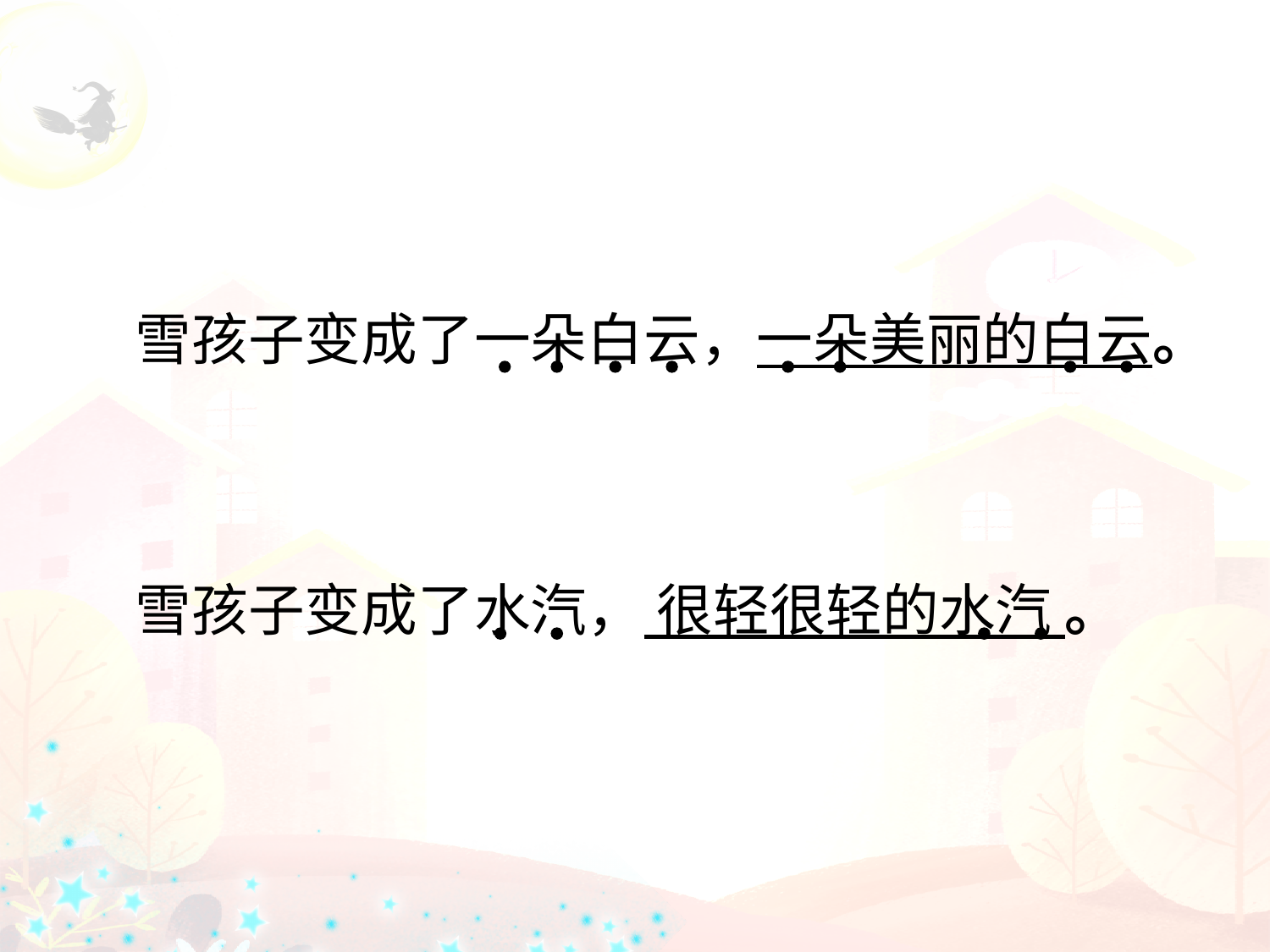

雪孩子变成了一朵白云，一朵美丽的白云。

雪孩子变成了水汽， 很轻很轻的水汽 。